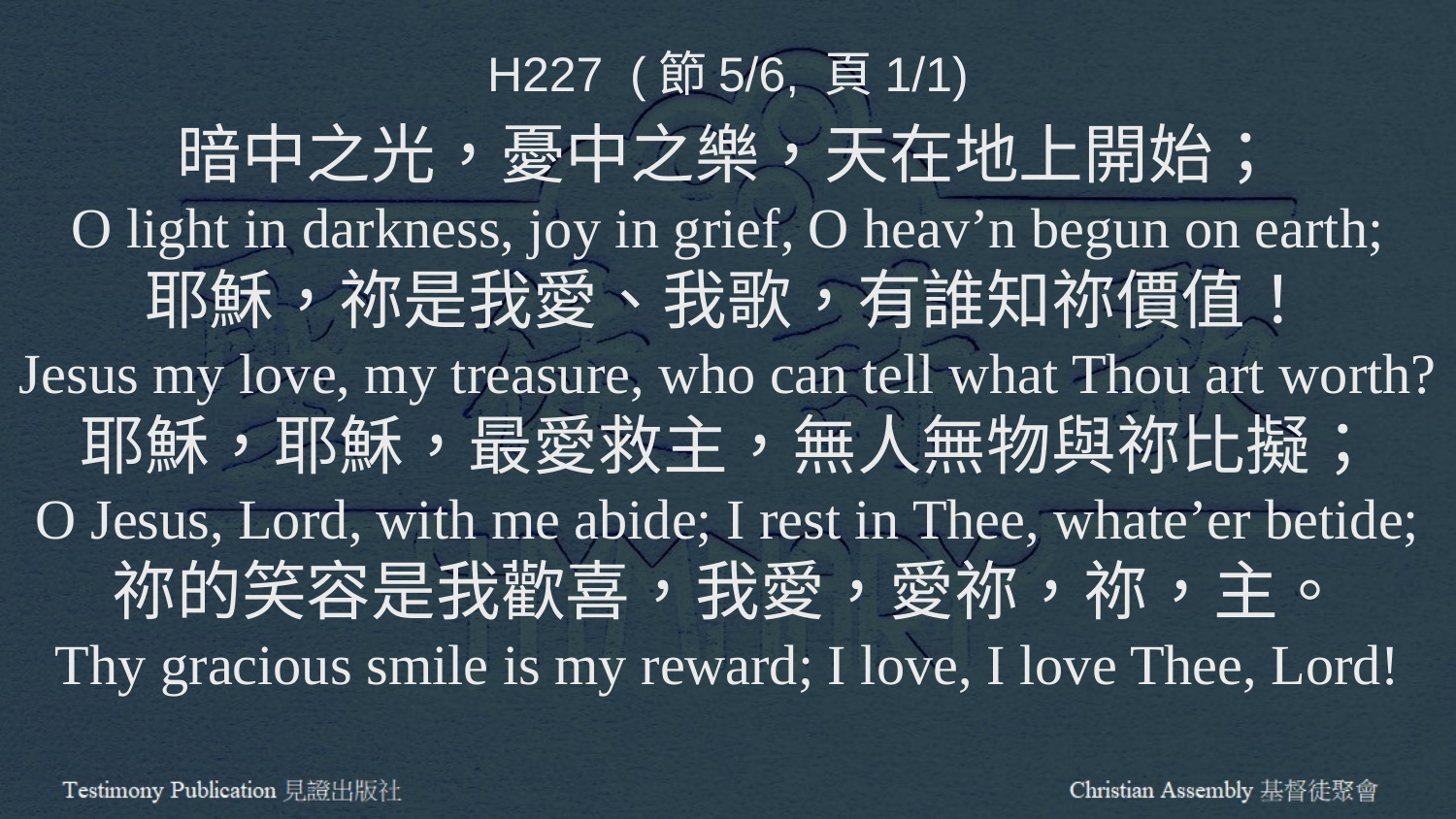

H227  (節5/6, 頁1/1)
暗中之光，憂中之樂，天在地上開始；
O light in darkness, joy in grief, O heav’n begun on earth;
耶穌，祢是我愛、我歌，有誰知祢價值！
Jesus my love, my treasure, who can tell what Thou art worth?
耶穌，耶穌，最愛救主，無人無物與祢比擬；
O Jesus, Lord, with me abide; I rest in Thee, whate’er betide;
祢的笑容是我歡喜，我愛，愛祢，祢，主。
Thy gracious smile is my reward; I love, I love Thee, Lord!